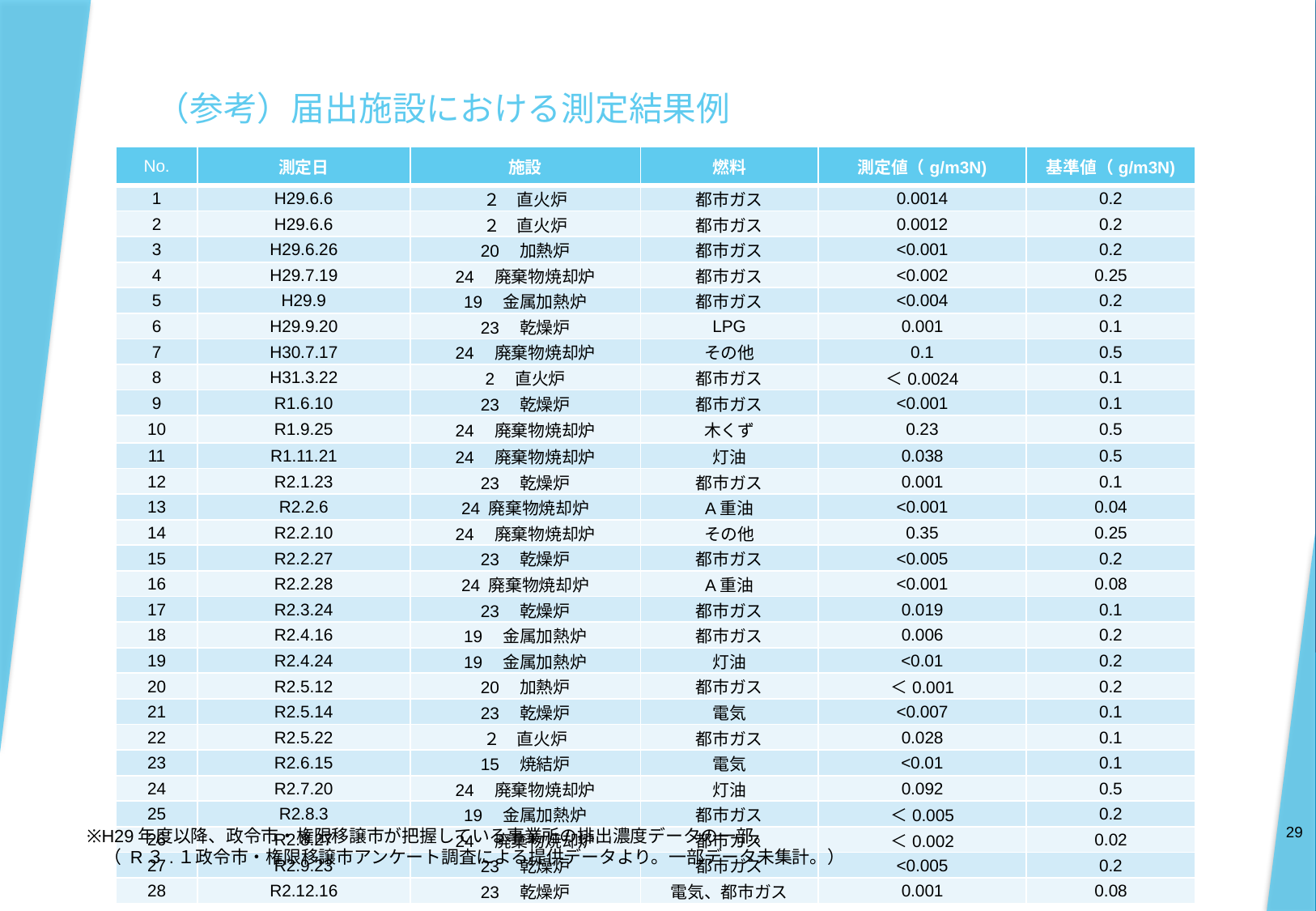

# （参考）届出施設における測定結果例
| No. | 測定日 | 施設 | 燃料 | 測定値（g/m3N) | 基準値（g/m3N) |
| --- | --- | --- | --- | --- | --- |
| 1 | H29.6.6 | ２　直火炉 | 都市ガス | 0.0014 | 0.2 |
| 2 | H29.6.6 | ２　直火炉 | 都市ガス | 0.0012 | 0.2 |
| 3 | H29.6.26 | 20　加熱炉 | 都市ガス | <0.001 | 0.2 |
| 4 | H29.7.19 | 24　廃棄物焼却炉 | 都市ガス | <0.002 | 0.25 |
| 5 | H29.9 | 19　金属加熱炉 | 都市ガス | <0.004 | 0.2 |
| 6 | H29.9.20 | 23　乾燥炉 | LPG | 0.001 | 0.1 |
| 7 | H30.7.17 | 24　廃棄物焼却炉 | その他 | 0.1 | 0.5 |
| 8 | H31.3.22 | 2　直火炉 | 都市ガス | ＜0.0024 | 0.1 |
| 9 | R1.6.10 | 23　乾燥炉 | 都市ガス | <0.001 | 0.1 |
| 10 | R1.9.25 | 24　廃棄物焼却炉 | 木くず | 0.23 | 0.5 |
| 11 | R1.11.21 | 24　廃棄物焼却炉 | 灯油 | 0.038 | 0.5 |
| 12 | R2.1.23 | 23　乾燥炉 | 都市ガス | 0.001 | 0.1 |
| 13 | R2.2.6 | 24 廃棄物焼却炉 | A重油 | <0.001 | 0.04 |
| 14 | R2.2.10 | 24　廃棄物焼却炉 | その他 | 0.35 | 0.25 |
| 15 | R2.2.27 | 23　乾燥炉 | 都市ガス | <0.005 | 0.2 |
| 16 | R2.2.28 | 24 廃棄物焼却炉 | A重油 | <0.001 | 0.08 |
| 17 | R2.3.24 | 23　乾燥炉 | 都市ガス | 0.019 | 0.1 |
| 18 | R2.4.16 | 19　金属加熱炉 | 都市ガス | 0.006 | 0.2 |
| 19 | R2.4.24 | 19　金属加熱炉 | 灯油 | <0.01 | 0.2 |
| 20 | R2.5.12 | 20　加熱炉 | 都市ガス | ＜0.001 | 0.2 |
| 21 | R2.5.14 | 23　乾燥炉 | 電気 | <0.007 | 0.1 |
| 22 | R2.5.22 | ２　直火炉 | 都市ガス | 0.028 | 0.1 |
| 23 | R2.6.15 | 15　焼結炉 | 電気 | <0.01 | 0.1 |
| 24 | R2.7.20 | 24　廃棄物焼却炉 | 灯油 | 0.092 | 0.5 |
| 25 | R2.8.3 | 19　金属加熱炉 | 都市ガス | ＜0.005 | 0.2 |
| 26 | R2.8.27 | 24　廃棄物焼却炉 | 都市ガス | ＜0.002 | 0.02 |
| 27 | R2.9.23 | 23　乾燥炉 | 都市ガス | <0.005 | 0.2 |
| 28 | R2.12.16 | 23　乾燥炉 | 電気、都市ガス | 0.001 | 0.08 |

29
※H29年度以降、政令市・権限移譲市が把握している事業所の排出濃度データの一部。
　（ R３.１政令市・権限移譲市アンケート調査による提供データより。一部データ未集計。）